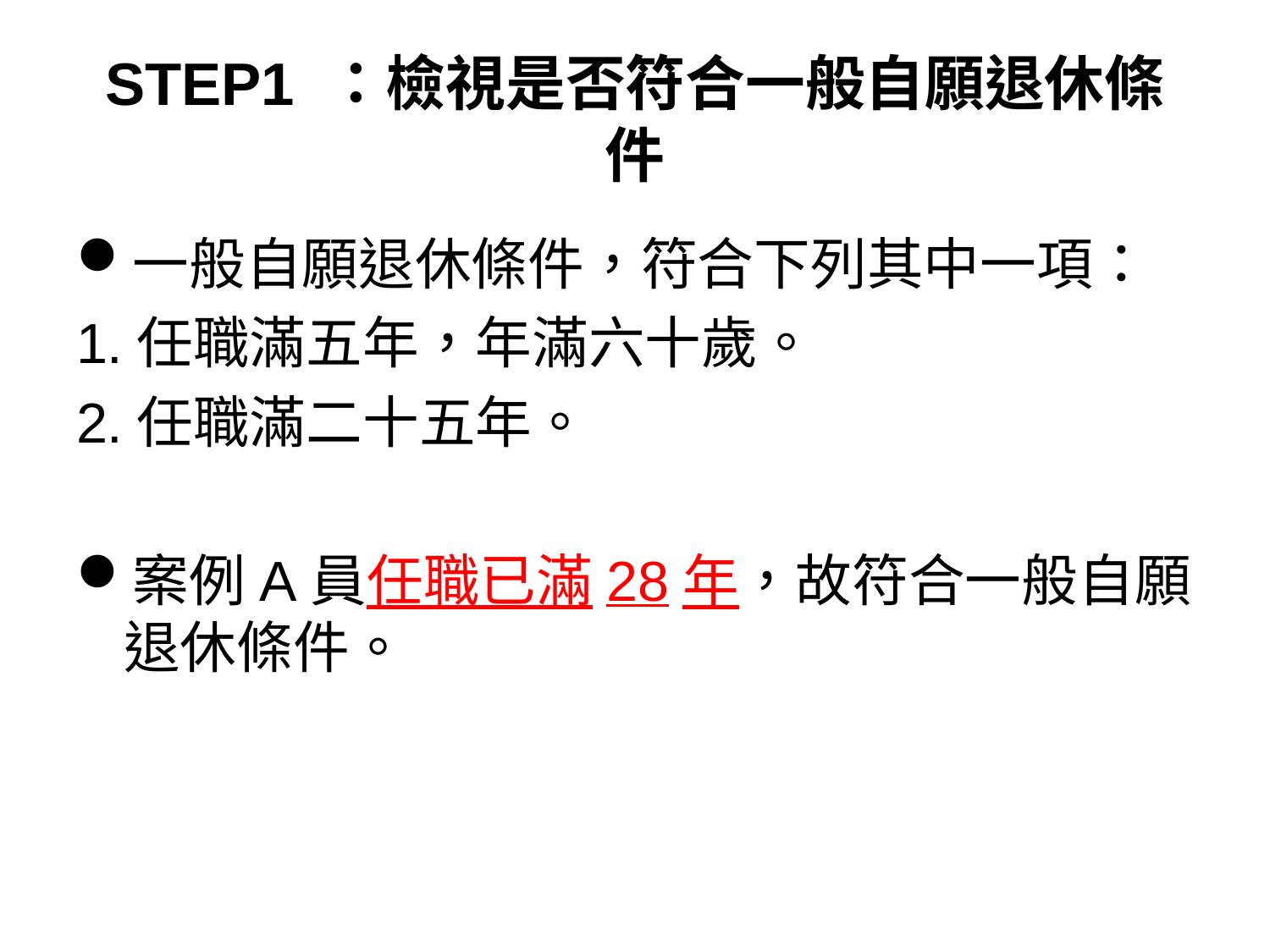

# STEP1 ：檢視是否符合一般自願退休條件
一般自願退休條件，符合下列其中一項：
1.任職滿五年，年滿六十歲。
2.任職滿二十五年。

案例A員任職已滿28年，故符合一般自願退休條件。